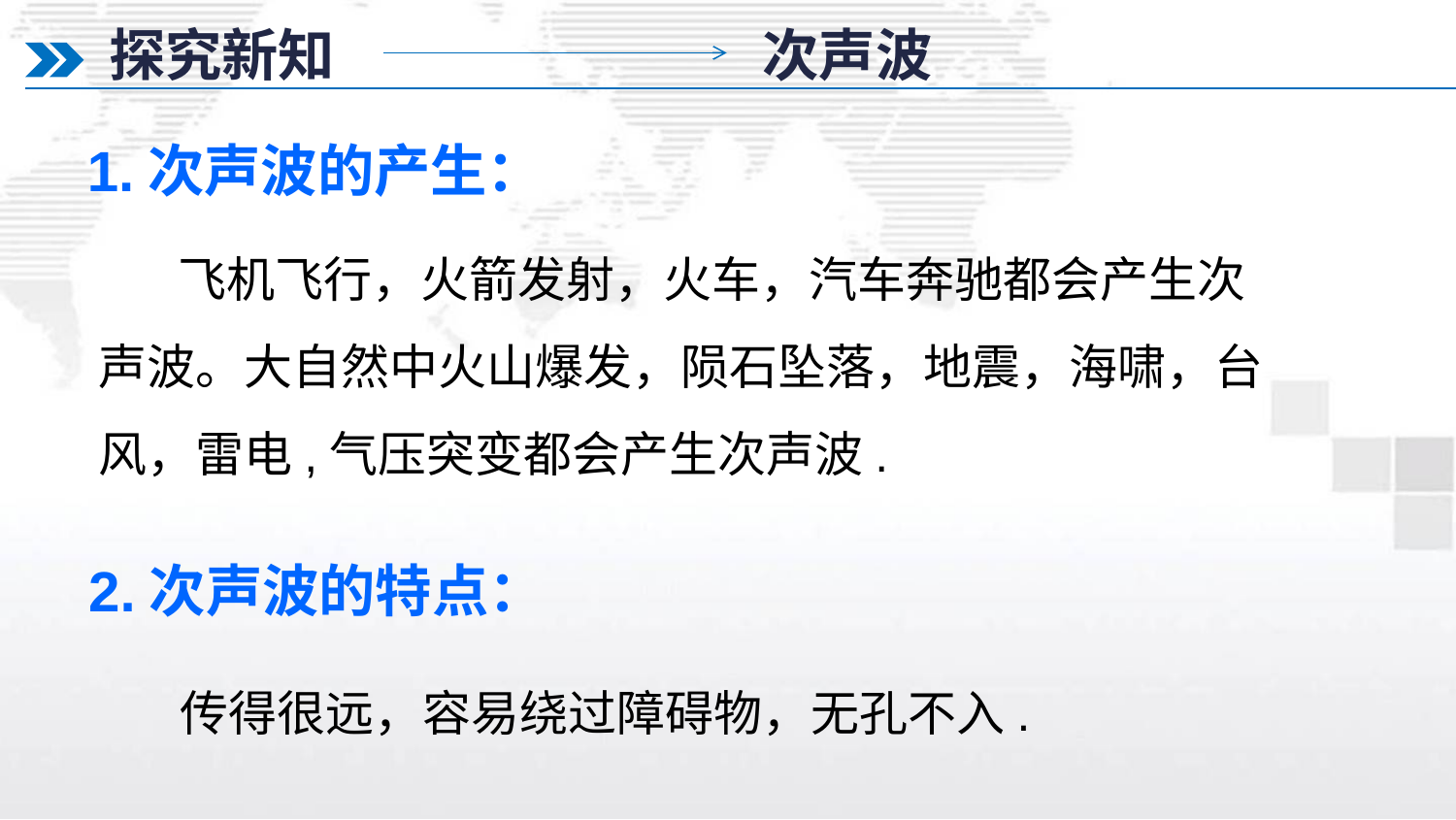

# 探究新知
次声波
1.次声波的产生：
     飞机飞行，火箭发射，火车，汽车奔驰都会产生次声波。大自然中火山爆发，陨石坠落，地震，海啸，台风，雷电,气压突变都会产生次声波.
2.次声波的特点：
      传得很远，容易绕过障碍物，无孔不入.